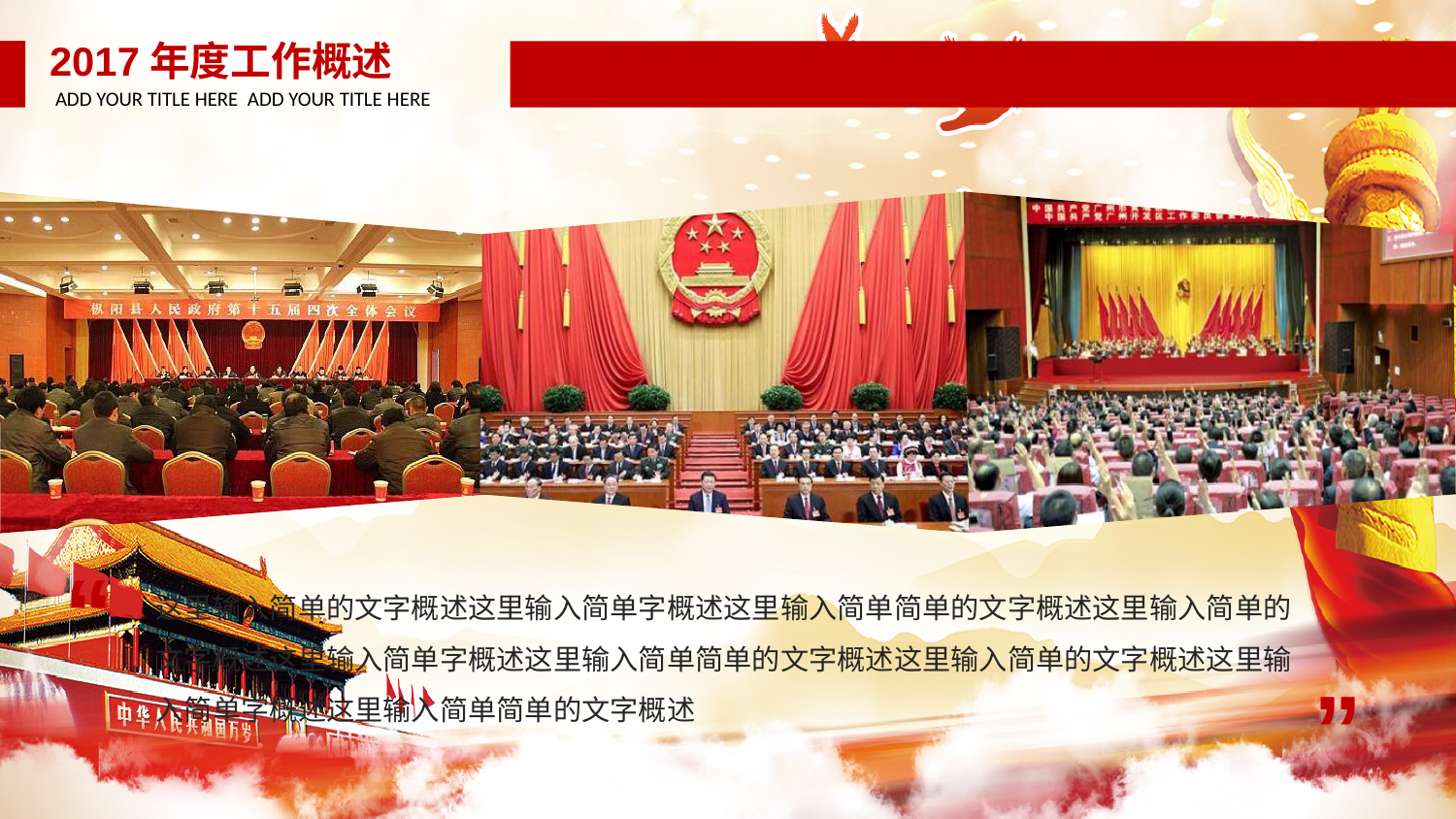

2017年度工作概述

ADD YOUR TITLE HERE  ADD YOUR TITLE HERE

“
这里输入简单的文字概述这里输入简单字概述这里输入简单简单的文字概述这里输入简单的文字概述这里输入简单字概述这里输入简单简单的文字概述这里输入简单的文字概述这里输入简单字概述这里输入简单简单的文字概述

”